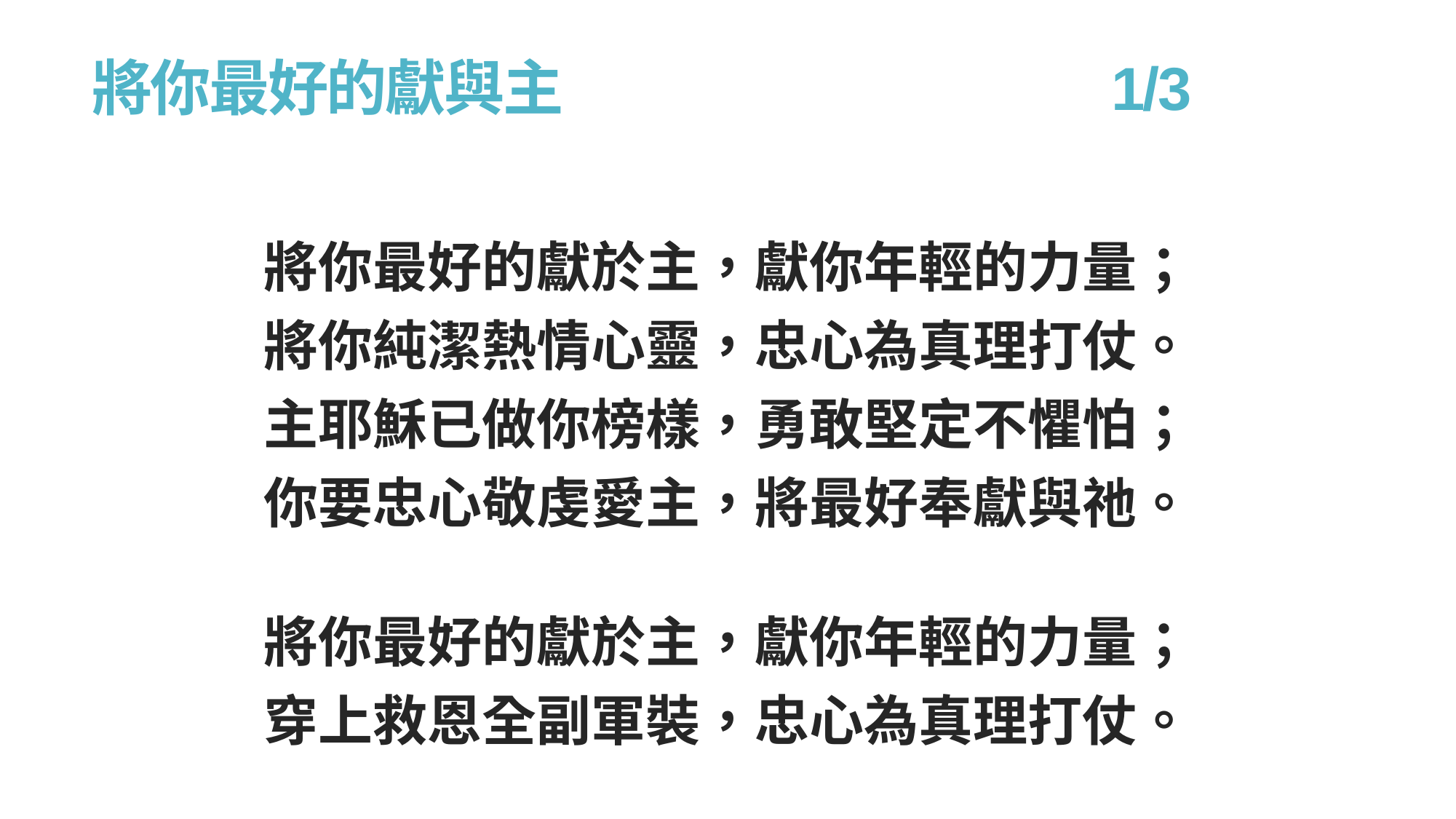

# 將你最好的獻與主　　　　　　               1/3
將你最好的獻於主，獻你年輕的力量；
將你純潔熱情心靈，忠心為真理打仗。
主耶穌已做你榜樣，勇敢堅定不懼怕；
你要忠心敬虔愛主，將最好奉獻與祂。

將你最好的獻於主，獻你年輕的力量；
穿上救恩全副軍裝，忠心為真理打仗。